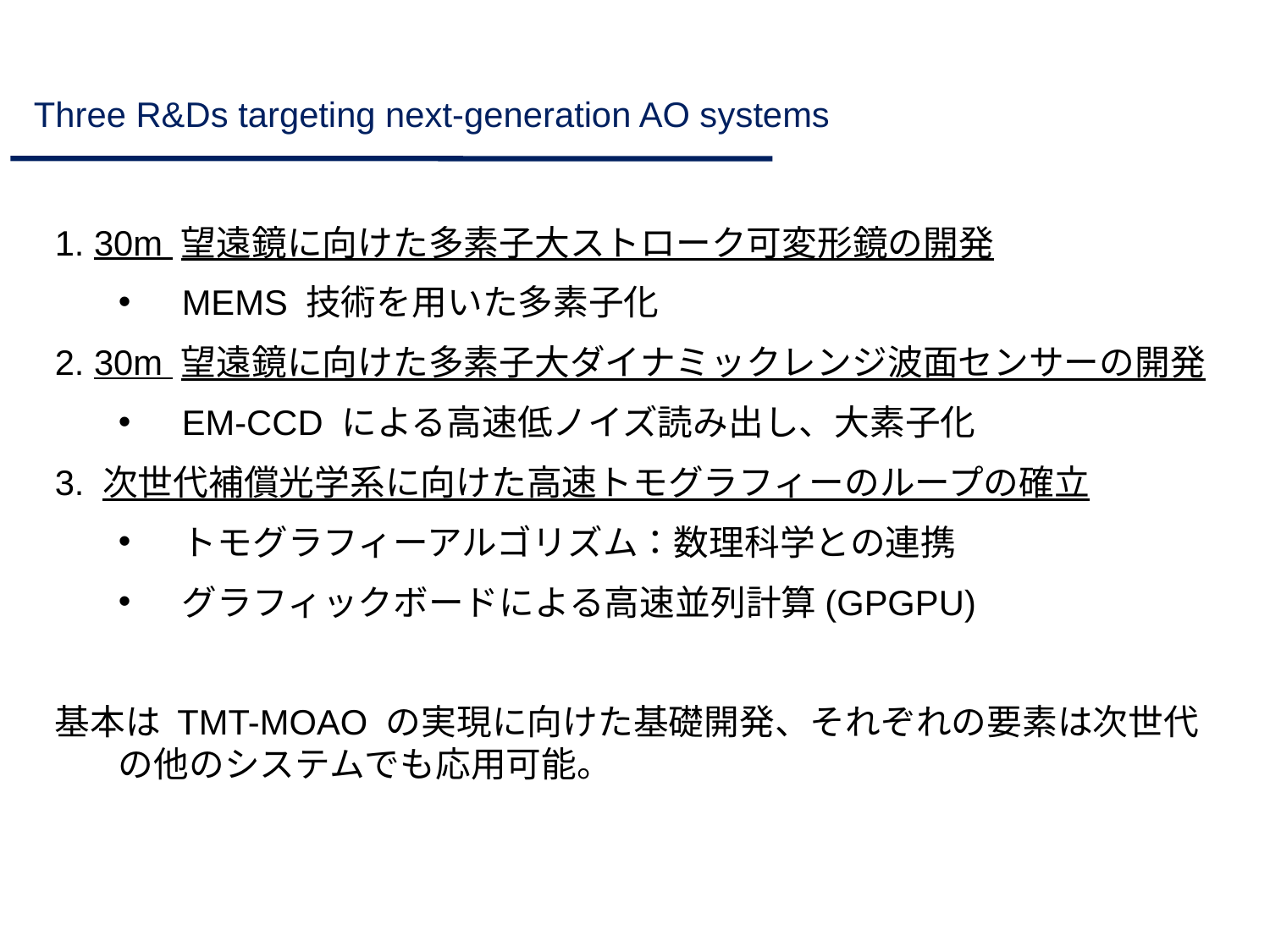

# Three R&Ds targeting next-generation AO systems
1. 30m 望遠鏡に向けた多素子大ストローク可変形鏡の開発
MEMS 技術を用いた多素子化
2. 30m 望遠鏡に向けた多素子大ダイナミックレンジ波面センサーの開発
EM-CCD による高速低ノイズ読み出し、大素子化
3. 次世代補償光学系に向けた高速トモグラフィーのループの確立
トモグラフィーアルゴリズム：数理科学との連携
グラフィックボードによる高速並列計算(GPGPU)

基本は TMT-MOAO の実現に向けた基礎開発、それぞれの要素は次世代の他のシステムでも応用可能。